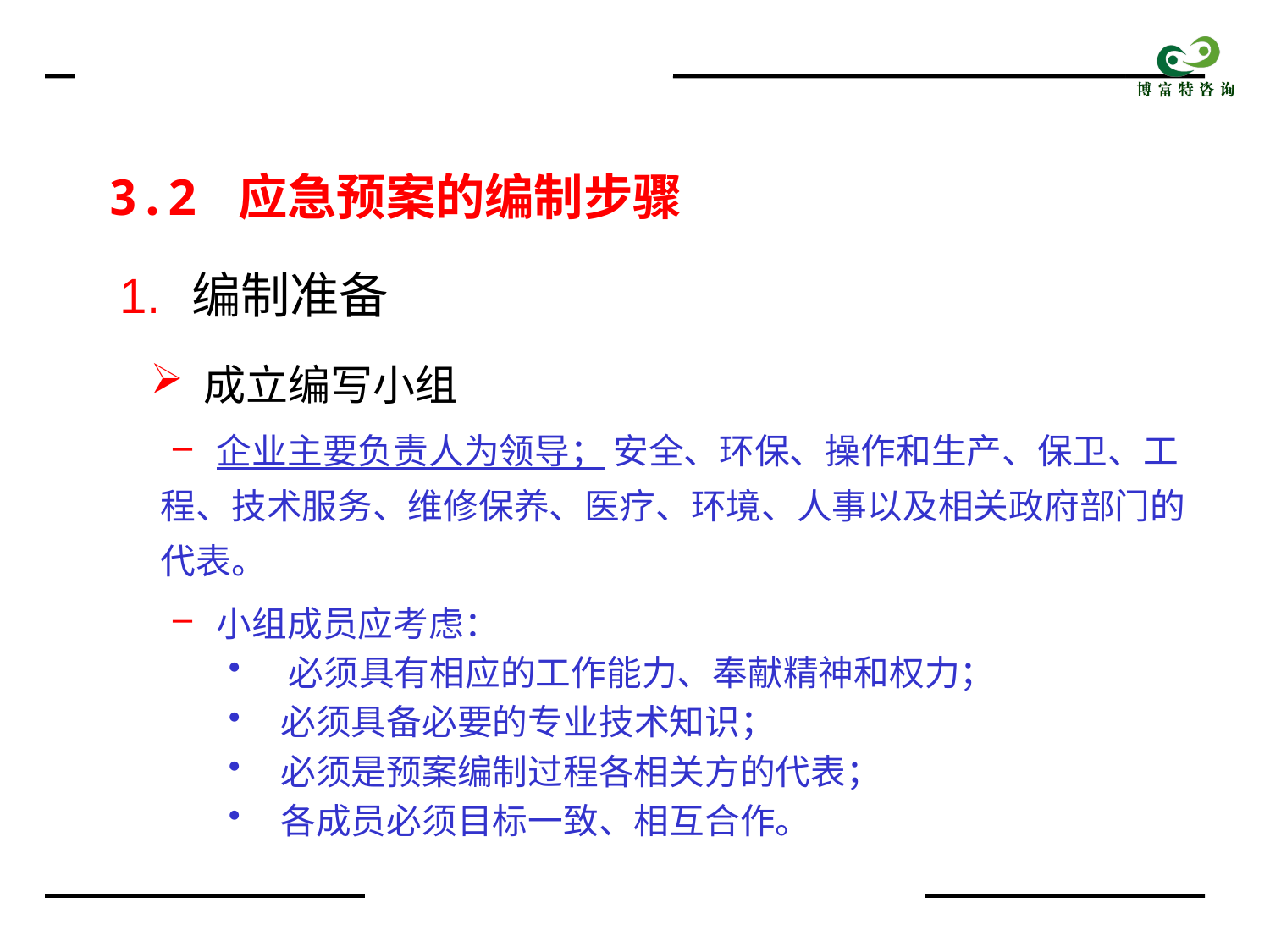

3.2 应急预案的编制步骤
编制准备
 成立编写小组
  企业主要负责人为领导； 安全、环保、操作和生产、保卫、工程、技术服务、维修保养、医疗、环境、人事以及相关政府部门的代表。
  小组成员应考虑：
     必须具有相应的工作能力、奉献精神和权力；
    必须具备必要的专业技术知识；
    必须是预案编制过程各相关方的代表；
    各成员必须目标一致、相互合作。